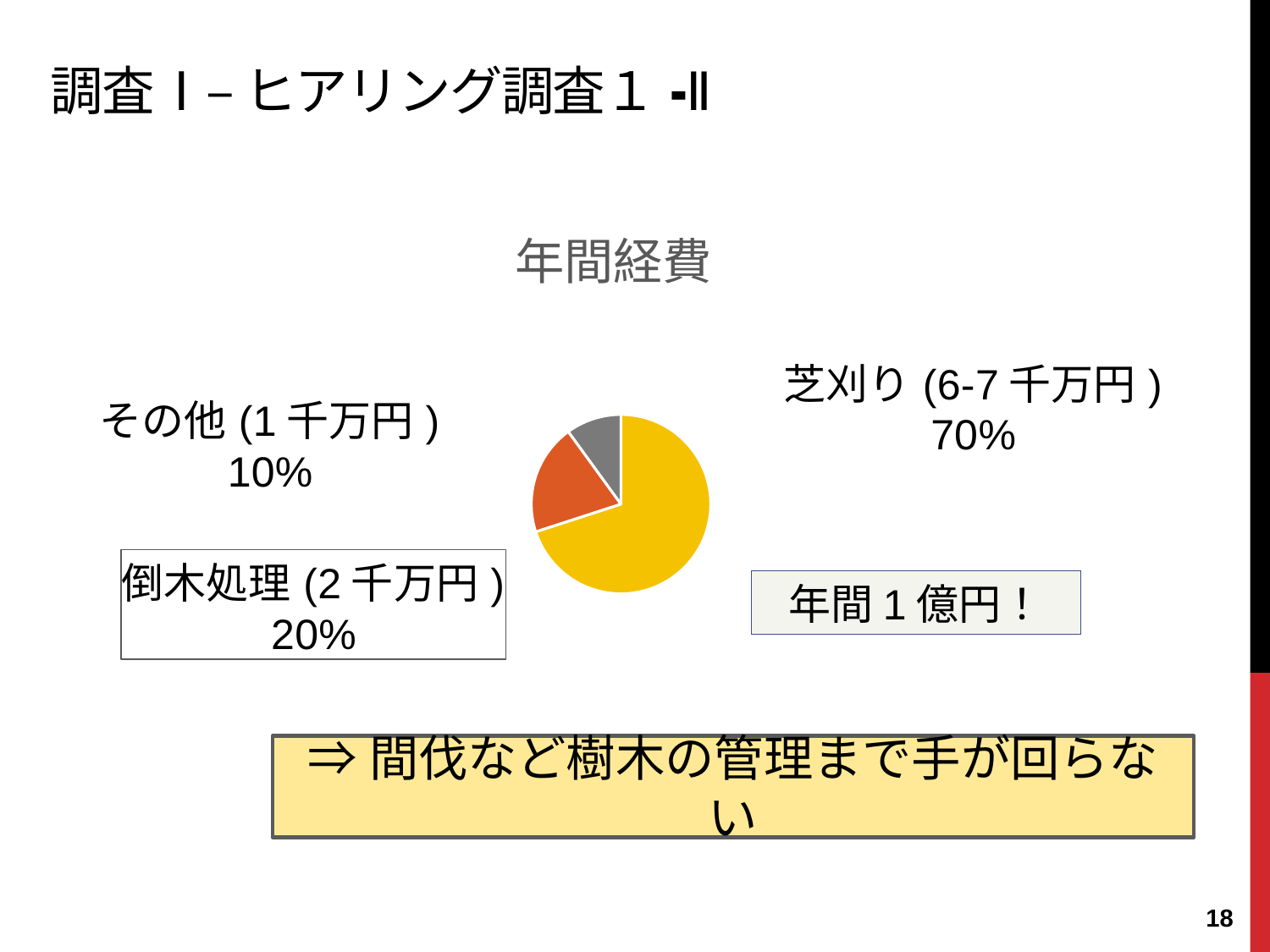

# 調査Ⅰ– ヒアリング調査１-Ⅱ

### Chart:

| Category | 年間経費 |
|---|---|
| 芝刈り(6-7千万円) | 7000.0 |
| 倒木処理(2千万円) | 2000.0 |
| その他(1千万円) | 1000.0 |
年間1億円！
⇒間伐など樹木の管理まで手が回らない
18